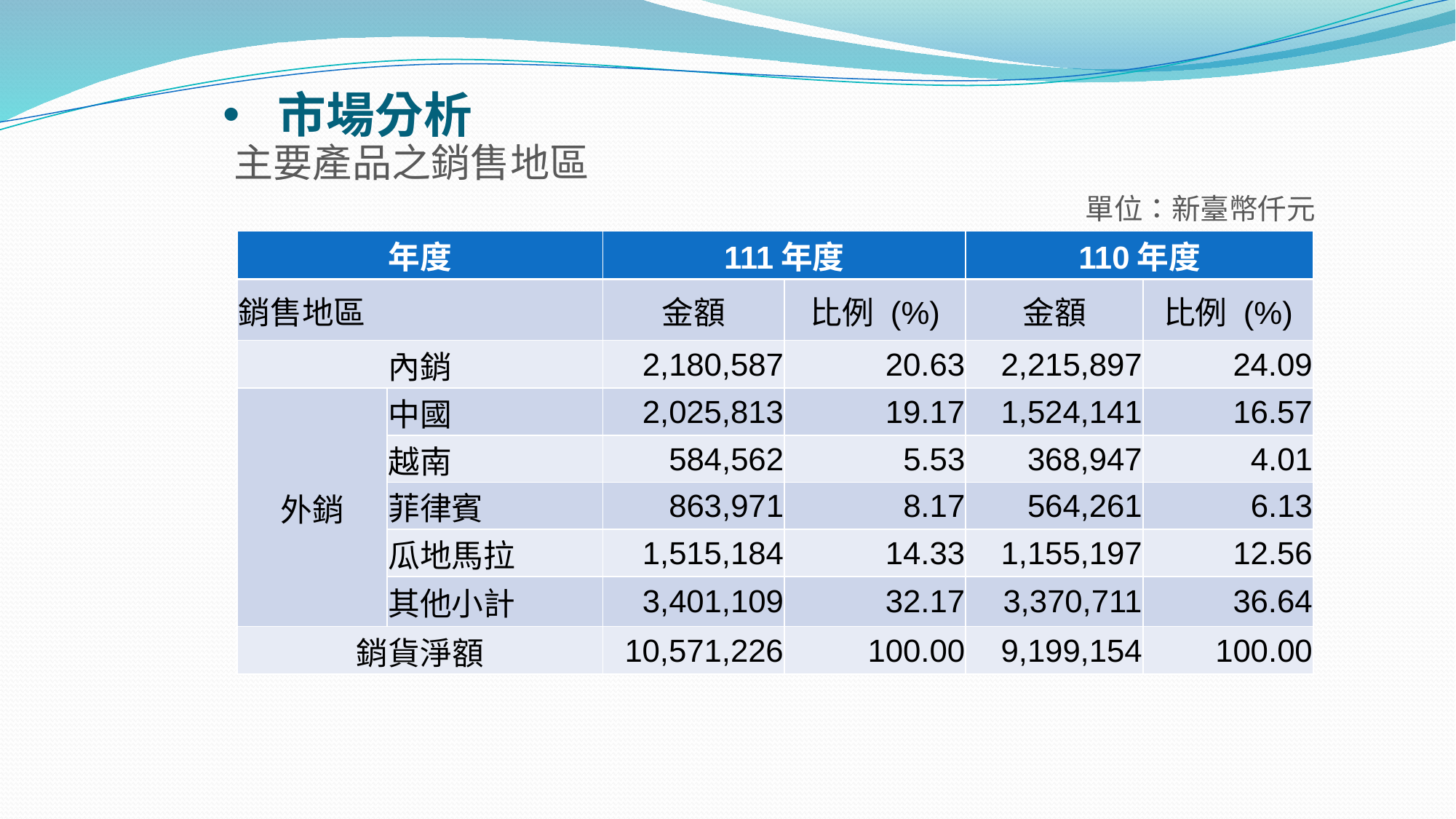

# 市場分析
主要產品之銷售地區
單位：新臺幣仟元
| 年度 |  | 111年度 |  | 110年度 |  |
| --- | --- | --- | --- | --- | --- |
| 銷售地區 |  | 金額 | 比例 (%) | 金額 | 比例 (%) |
| 內銷 |  | 2,180,587 | 20.63 | 2,215,897 | 24.09 |
| 外銷 | 中國 | 2,025,813 | 19.17 | 1,524,141 | 16.57 |
|  | 越南 | 584,562 | 5.53 | 368,947 | 4.01 |
|  | 菲律賓 | 863,971 | 8.17 | 564,261 | 6.13 |
|  | 瓜地馬拉 | 1,515,184 | 14.33 | 1,155,197 | 12.56 |
|  | 其他小計 | 3,401,109 | 32.17 | 3,370,711 | 36.64 |
| 銷貨淨額 |  | 10,571,226 | 100.00 | 9,199,154 | 100.00 |